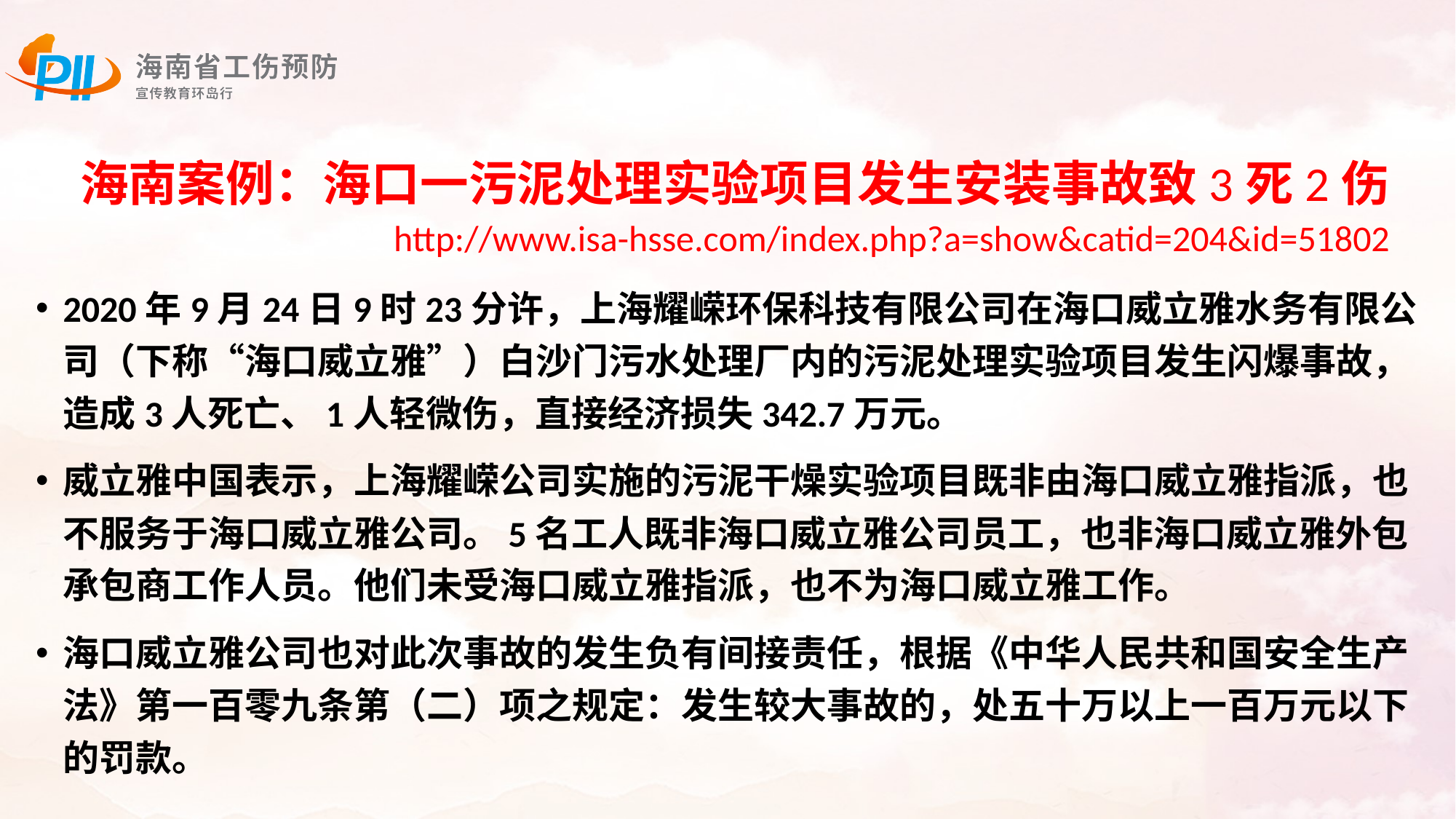

# 海南案例：海口一污泥处理实验项目发生安装事故致3死2伤 http://www.isa-hsse.com/index.php?a=show&catid=204&id=51802
2020年9月24日9时23分许，上海耀嵘环保科技有限公司在海口威立雅水务有限公司（下称“海口威立雅”）白沙门污水处理厂内的污泥处理实验项目发生闪爆事故，造成3人死亡、1人轻微伤，直接经济损失342.7万元。
威立雅中国表示，上海耀嵘公司实施的污泥干燥实验项目既非由海口威立雅指派，也不服务于海口威立雅公司。5名工人既非海口威立雅公司员工，也非海口威立雅外包承包商工作人员。他们未受海口威立雅指派，也不为海口威立雅工作。
海口威立雅公司也对此次事故的发生负有间接责任，根据《中华人民共和国安全生产法》第一百零九条第（二）项之规定：发生较大事故的，处五十万以上一百万元以下的罚款。